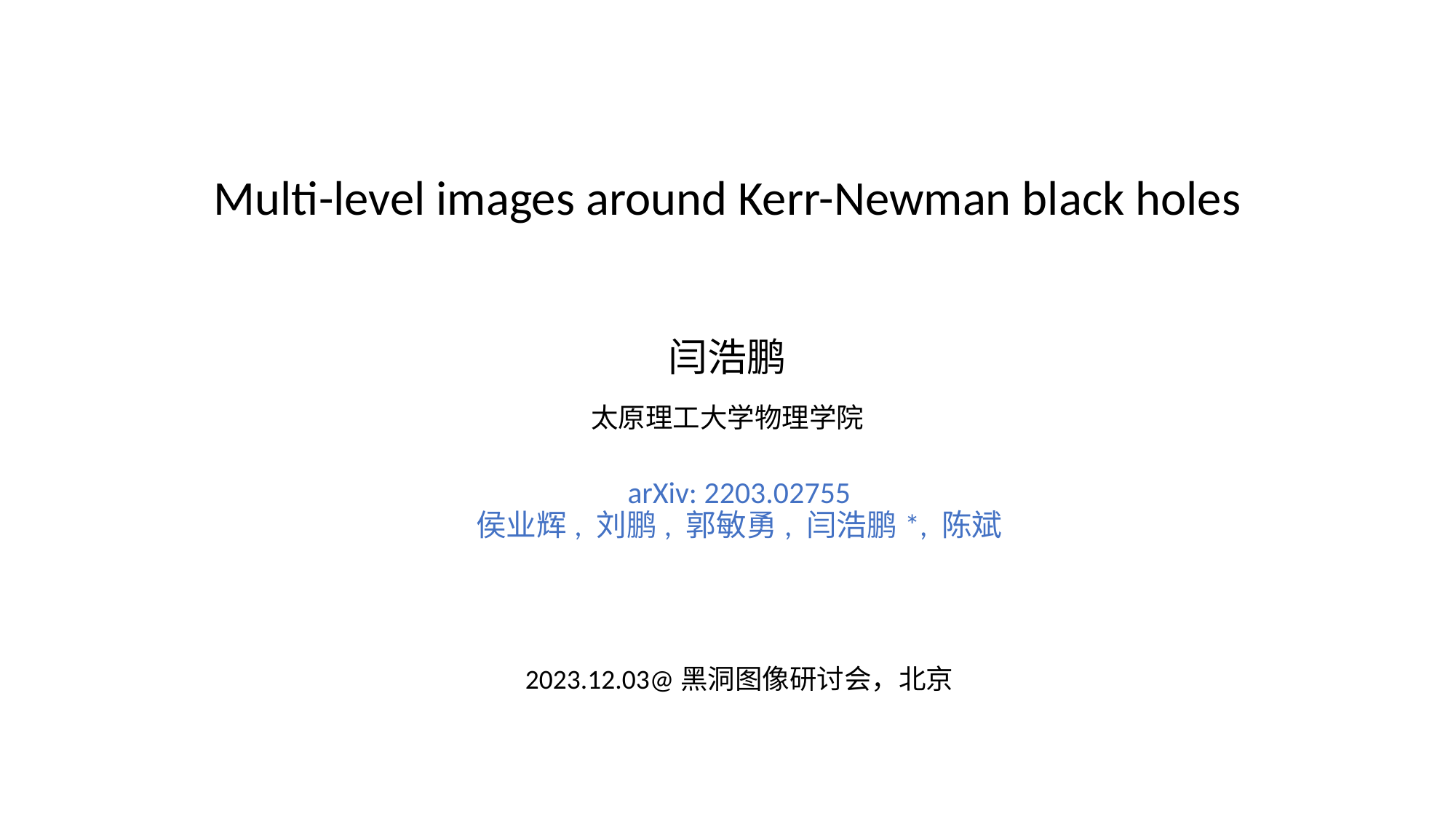

Multi-level images around Kerr-Newman black holes
闫浩鹏
太原理工大学物理学院

arXiv: 2203.02755
侯业辉, 刘鹏, 郭敏勇, 闫浩鹏*, 陈斌
2023.12.03@黑洞图像研讨会，北京